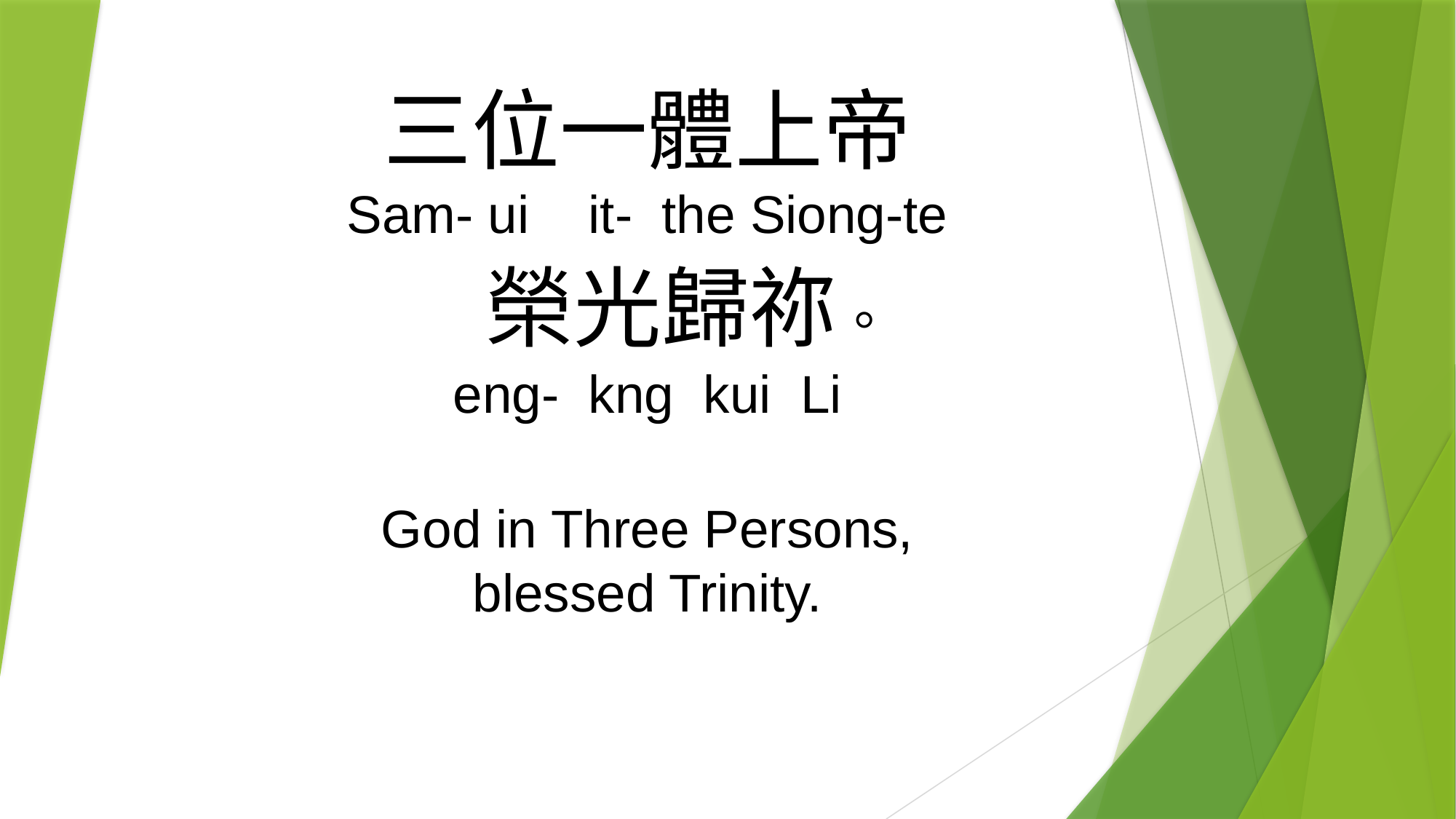

# 三位一體上帝 Sam- ui    it-  the Siong-te 榮光歸祢。 eng-  kng  kui  Li God in Three Persons, blessed Trinity.